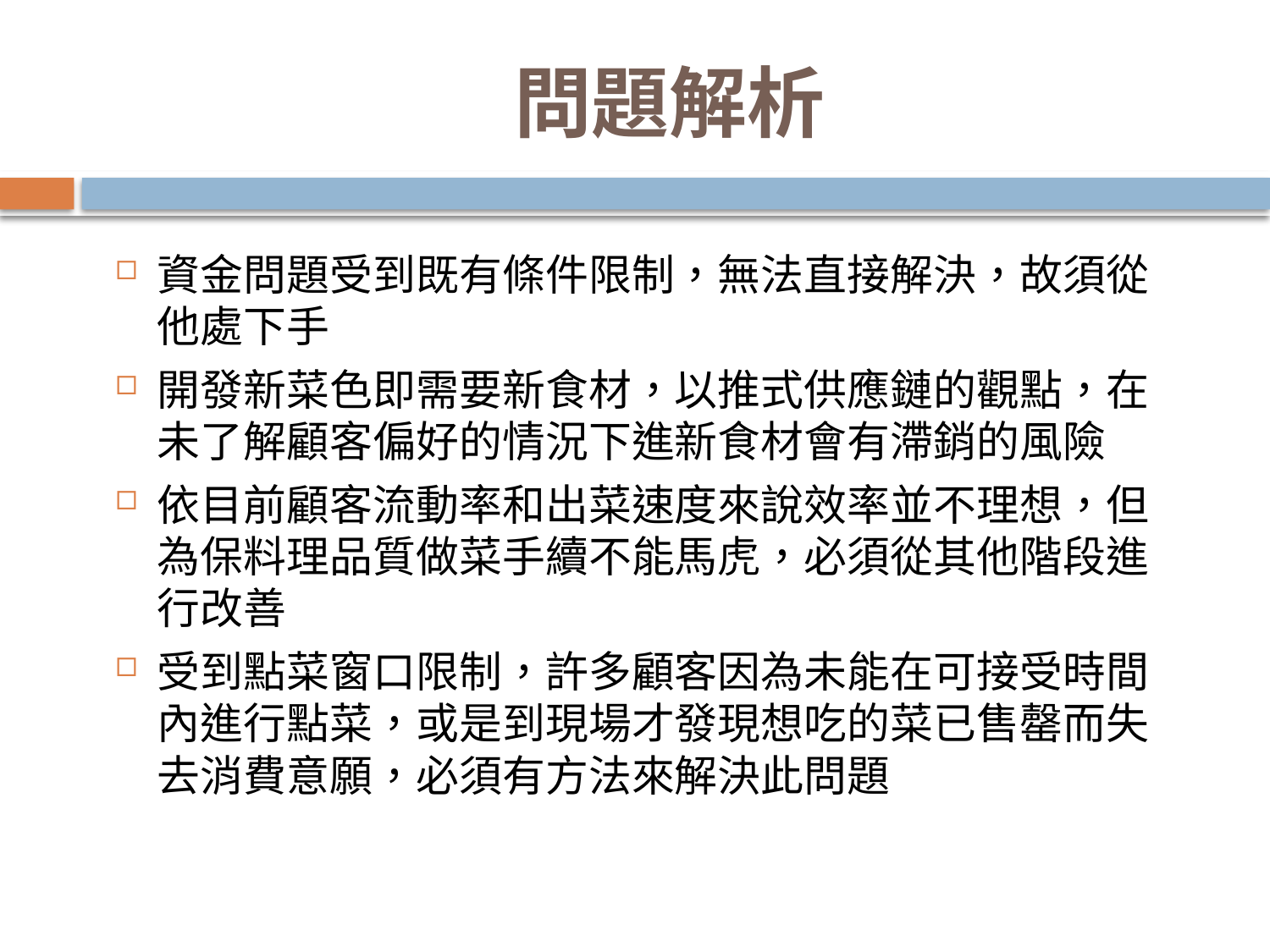

# 問題解析
資金問題受到既有條件限制，無法直接解決，故須從他處下手
開發新菜色即需要新食材，以推式供應鏈的觀點，在未了解顧客偏好的情況下進新食材會有滯銷的風險
依目前顧客流動率和出菜速度來說效率並不理想，但為保料理品質做菜手續不能馬虎，必須從其他階段進行改善
受到點菜窗口限制，許多顧客因為未能在可接受時間內進行點菜，或是到現場才發現想吃的菜已售罄而失去消費意願，必須有方法來解決此問題